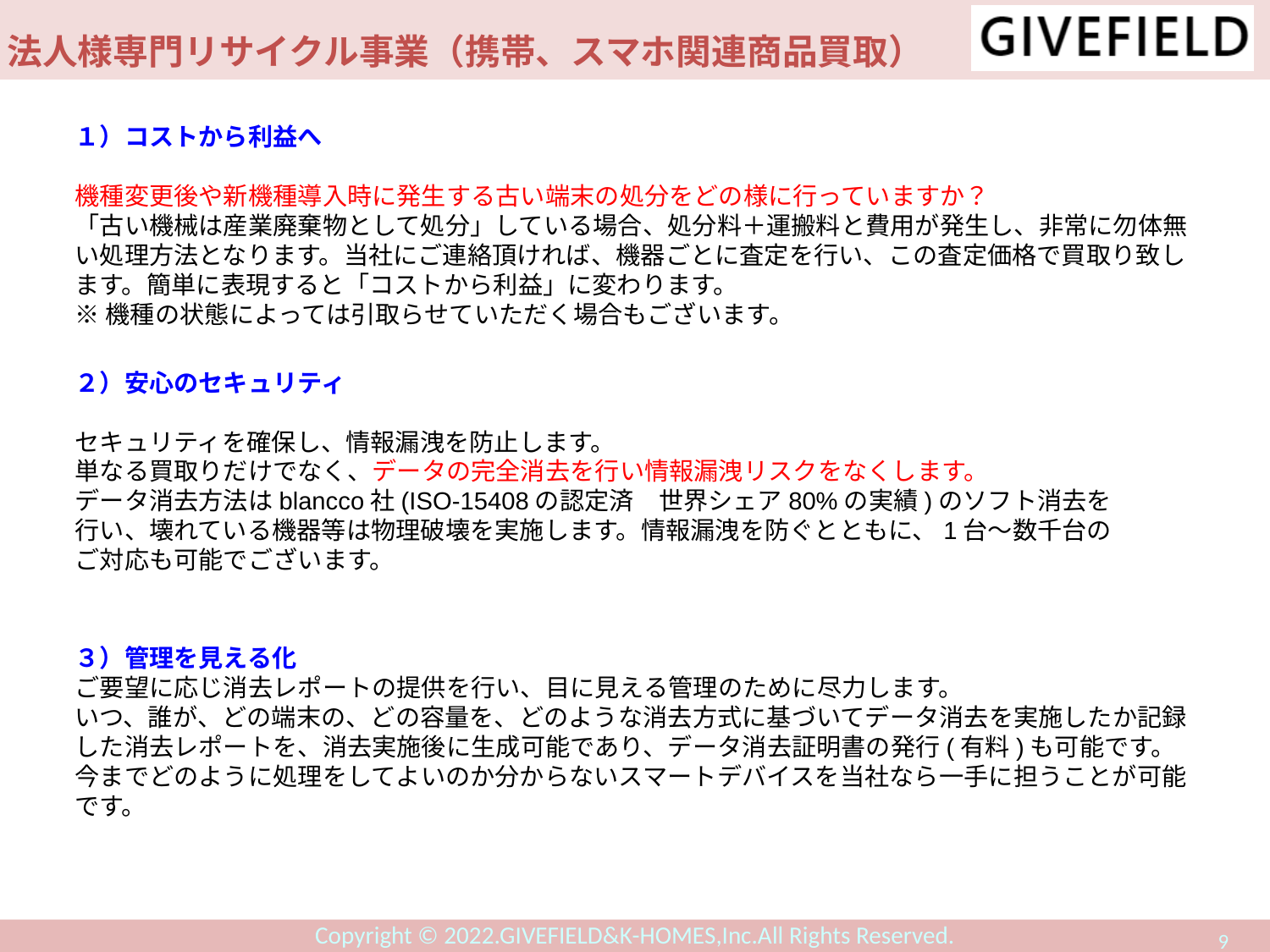

法人様専門リサイクル事業（携帯、スマホ関連商品買取）
１）コストから利益へ
機種変更後や新機種導入時に発生する古い端末の処分をどの様に行っていますか？
「古い機械は産業廃棄物として処分」している場合、処分料＋運搬料と費用が発生し、非常に勿体無い処理方法となります。当社にご連絡頂ければ、機器ごとに査定を行い、この査定価格で買取り致します。簡単に表現すると「コストから利益」に変わります。
※機種の状態によっては引取らせていただく場合もございます。
２）安心のセキュリティ
セキュリティを確保し、情報漏洩を防止します。
単なる買取りだけでなく、データの完全消去を行い情報漏洩リスクをなくします。
データ消去方法はblancco社(ISO-15408の認定済　世界シェア80%の実績)のソフト消去を行い、壊れている機器等は物理破壊を実施します。情報漏洩を防ぐとともに、1台～数千台のご対応も可能でございます。
３）管理を見える化
ご要望に応じ消去レポートの提供を行い、目に見える管理のために尽力します。
いつ、誰が、どの端末の、どの容量を、どのような消去方式に基づいてデータ消去を実施したか記録した消去レポートを、消去実施後に生成可能であり、データ消去証明書の発行(有料)も可能です。
今までどのように処理をしてよいのか分からないスマートデバイスを当社なら一手に担うことが可能です。
9